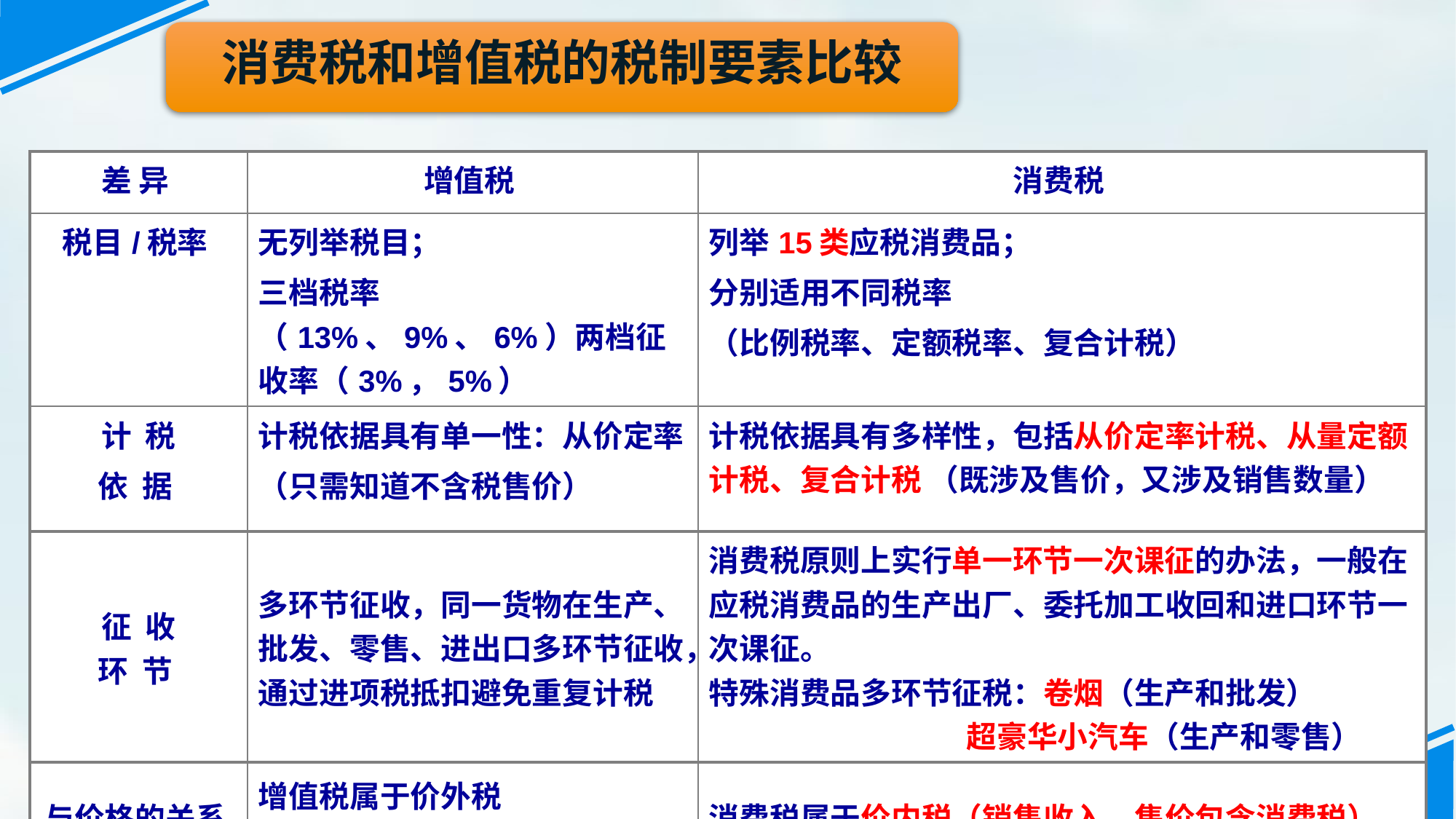

消费税和增值税的税制要素比较
| 差 异 | 增值税 | 消费税 |
| --- | --- | --- |
| 税目/税率 | 无列举税目； 三档税率（13%、9%、6%）两档征收率（3%，5%） | 列举15类应税消费品； 分别适用不同税率 （比例税率、定额税率、复合计税） |
| 计 税 依 据 | 计税依据具有单一性：从价定率 （只需知道不含税售价） | 计税依据具有多样性，包括从价定率计税、从量定额计税、复合计税 （既涉及售价，又涉及销售数量） |
| 征 收 环 节 | 多环节征收，同一货物在生产、批发、零售、进出口多环节征收，通过进项税抵扣避免重复计税 | 消费税原则上实行单一环节一次课征的办法，一般在应税消费品的生产出厂、委托加工收回和进口环节一次课征。 特殊消费品多环节征税：卷烟（生产和批发） 超豪华小汽车（生产和零售） |
| 与价格的关系 | 增值税属于价外税 （销售收入、售价不含增值税） | 消费税属于价内税（销售收入、售价包含消费税） |